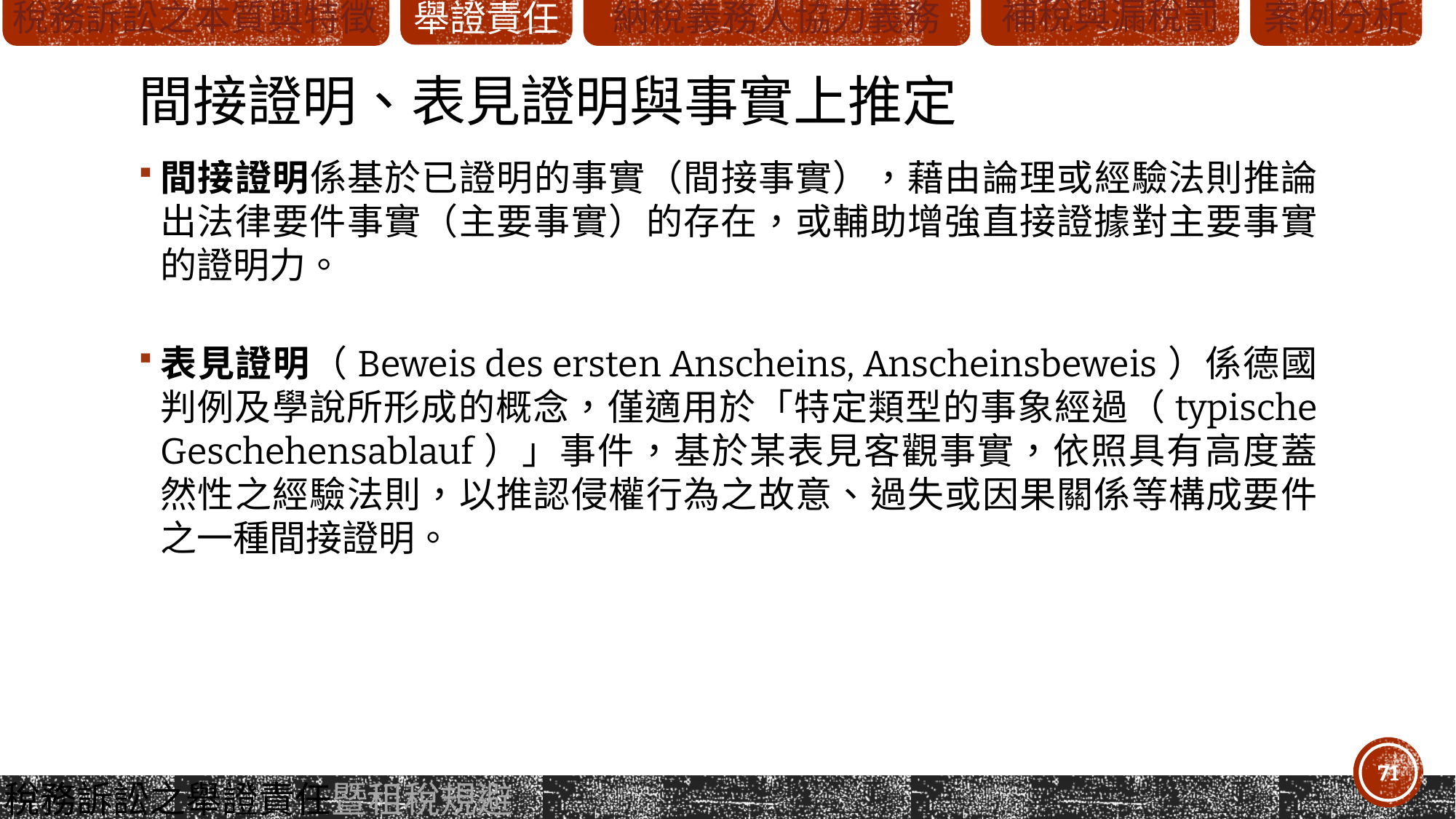

# 間接證明、表見證明與事實上推定
間接證明係基於已證明的事實（間接事實），藉由論理或經驗法則推論出法律要件事實（主要事實）的存在，或輔助增強直接證據對主要事實的證明力。

表見證明（Beweis des ersten Anscheins, Anscheinsbeweis）係德國判例及學說所形成的概念，僅適用於「特定類型的事象經過（typische Geschehensablauf）」事件，基於某表見客觀事實，依照具有高度蓋然性之經驗法則，以推認侵權行為之故意、過失或因果關係等構成要件之一種間接證明。
71